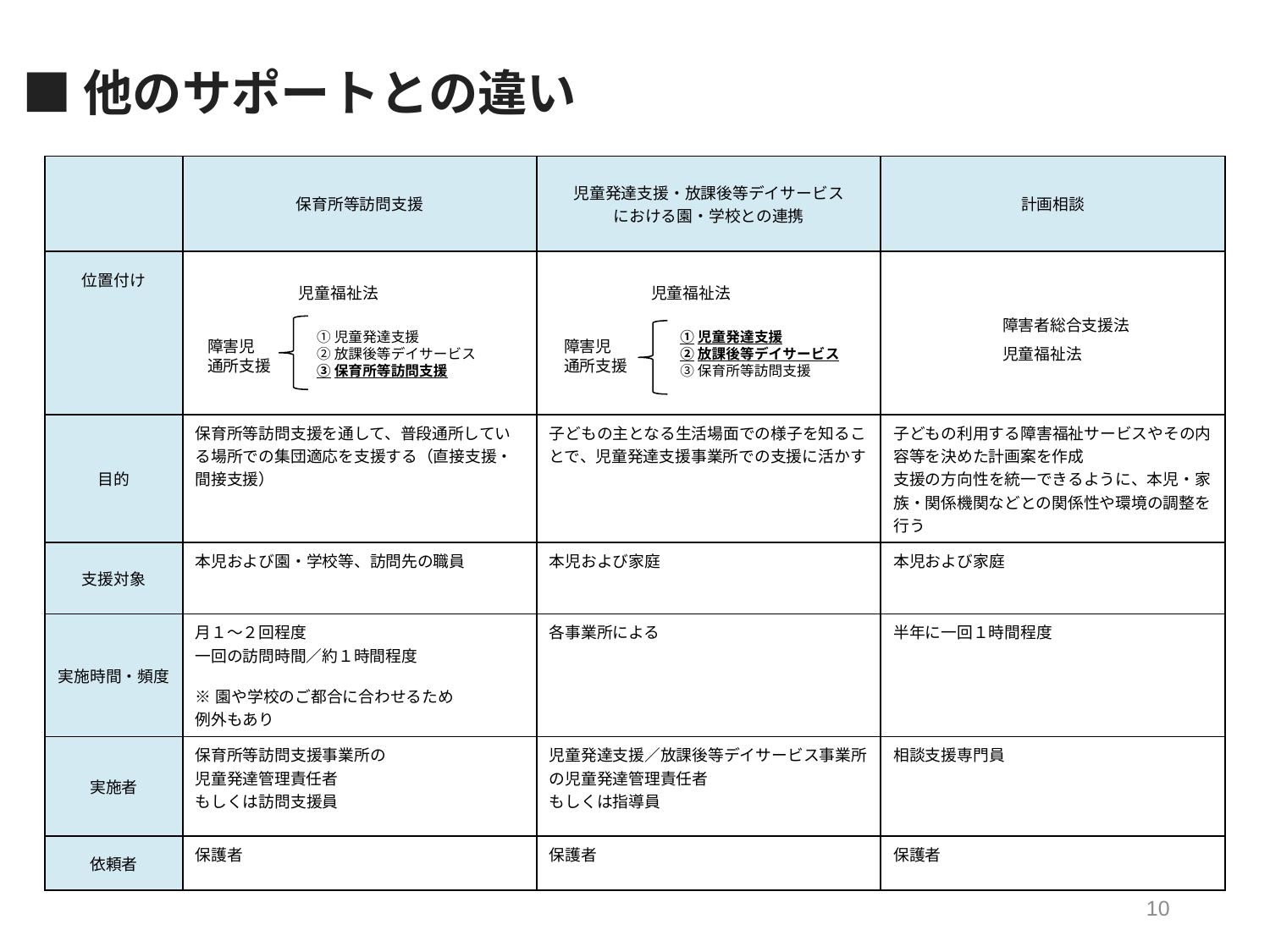

■他のサポートとの違い
|  | 保育所等訪問支援 | 児童発達支援・放課後等デイサービス における園・学校との連携 | 計画相談 |
| --- | --- | --- | --- |
| 位置付け |  |  |  |
| 目的 | 保育所等訪問支援を通して、普段通所している場所での集団適応を支援する（直接支援・間接支援） | 子どもの主となる生活場面での様子を知ることで、児童発達支援事業所での支援に活かす | 子どもの利用する障害福祉サービスやその内容等を決めた計画案を作成 支援の方向性を統一できるように、本児・家族・関係機関などとの関係性や環境の調整を行う |
| 支援対象 | 本児および園・学校等、訪問先の職員 | 本児および家庭 | 本児および家庭 |
| 実施時間・頻度 | 月１～２回程度 一回の訪問時間／約１時間程度 ※園や学校のご都合に合わせるため 例外もあり | 各事業所による | 半年に一回１時間程度 |
| 実施者 | 保育所等訪問支援事業所の 児童発達管理責任者 もしくは訪問支援員 | 児童発達支援／放課後等デイサービス事業所の児童発達管理責任者 もしくは指導員 | 相談支援専門員 |
| 依頼者 | 保護者 | 保護者 | 保護者 |
児童福祉法

①児童発達支援
➁放課後等デイサービス
➂保育所等訪問支援
障害児
通所支援
児童福祉法
障害者総合支援法

①児童発達支援
➁放課後等デイサービス
➂保育所等訪問支援
障害児
通所支援
児童福祉法
10